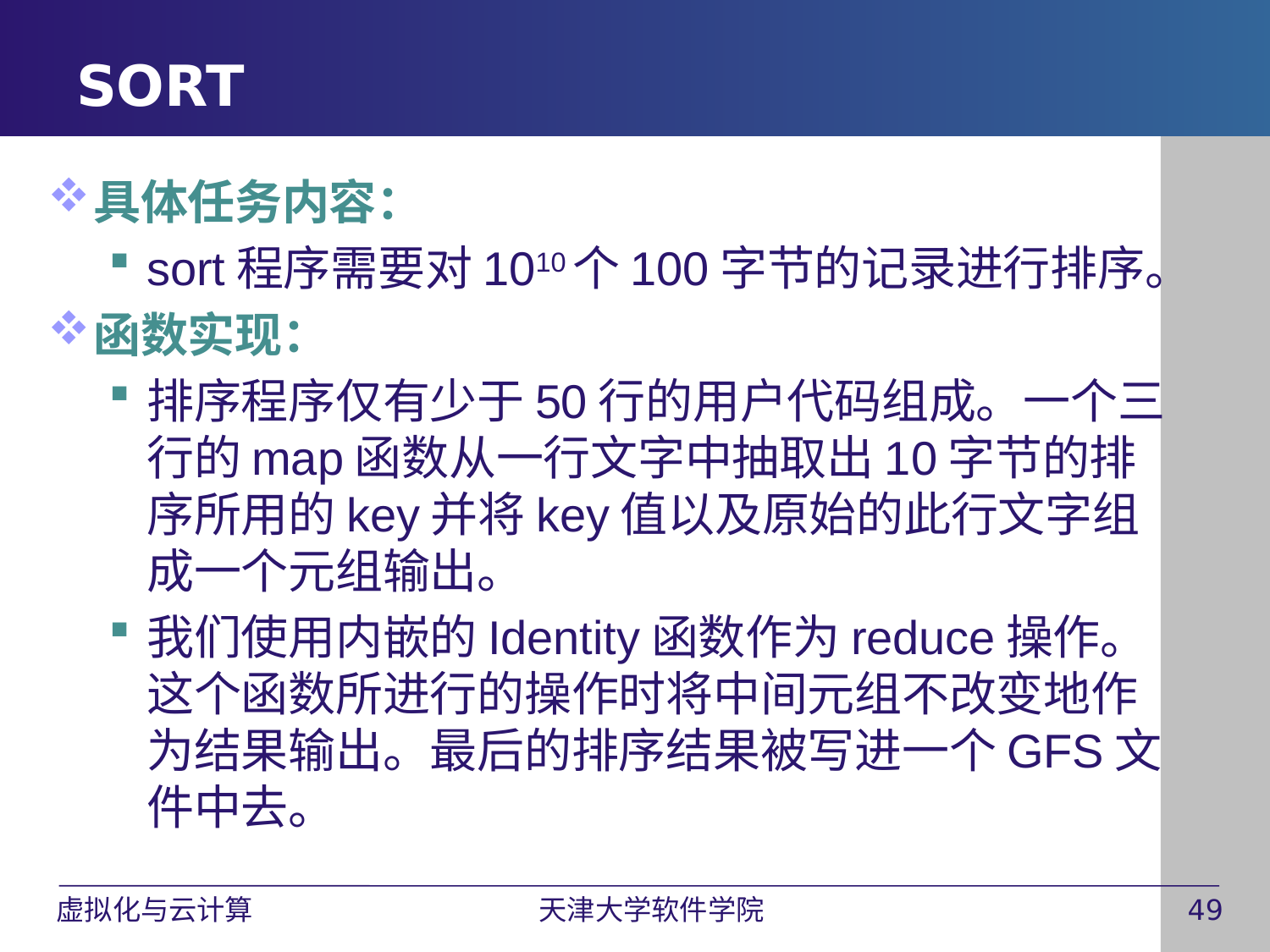

# SORT
具体任务内容：
sort程序需要对1010个100字节的记录进行排序。
函数实现：
排序程序仅有少于50行的用户代码组成。一个三行的map函数从一行文字中抽取出10字节的排序所用的key并将key值以及原始的此行文字组成一个元组输出。
我们使用内嵌的Identity函数作为reduce操作。这个函数所进行的操作时将中间元组不改变地作为结果输出。最后的排序结果被写进一个GFS文件中去。